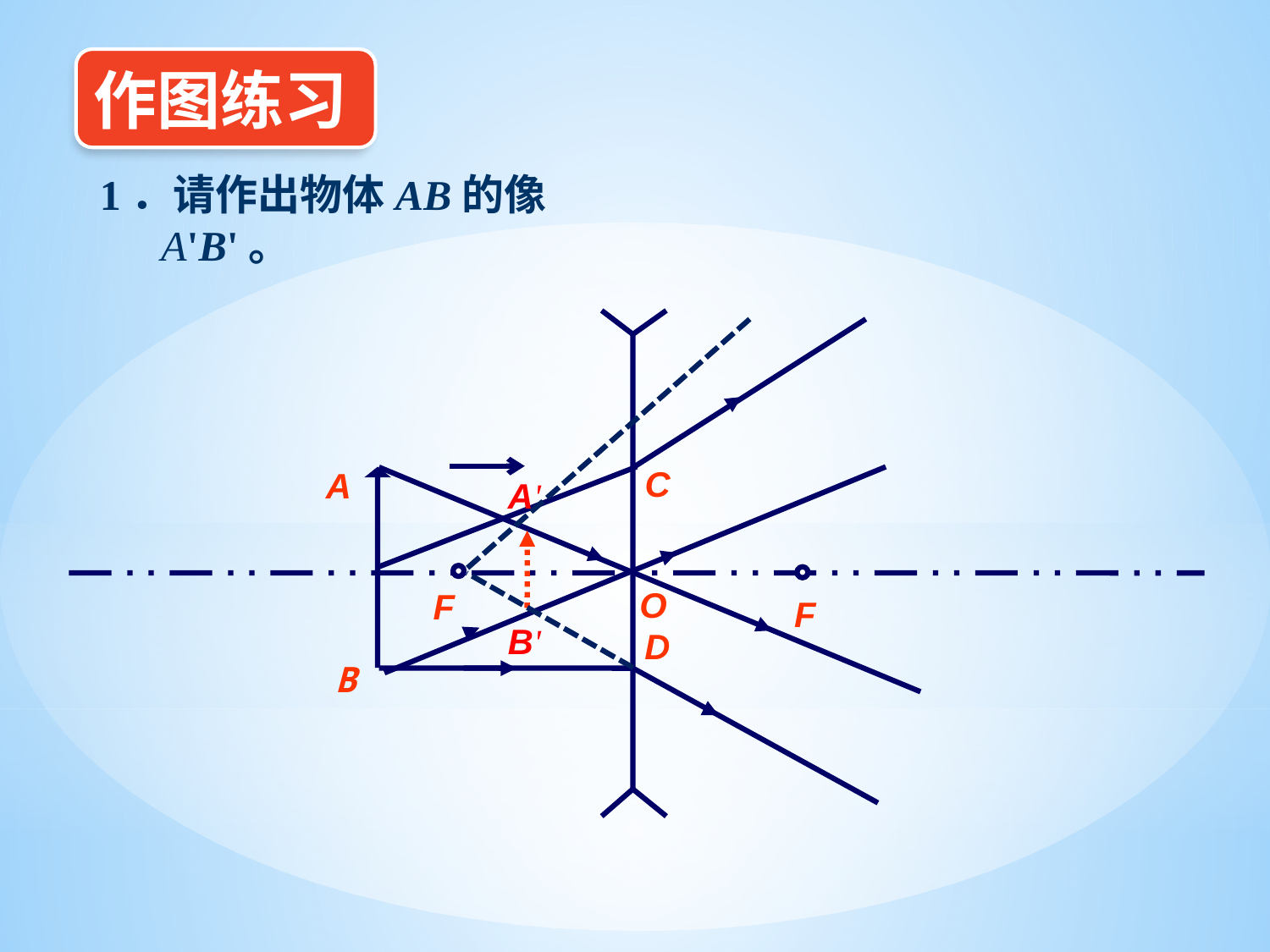

作图练习
1．请作出物体AB的像A'B'。

C
A

A'

O
F
F
B'
D
B